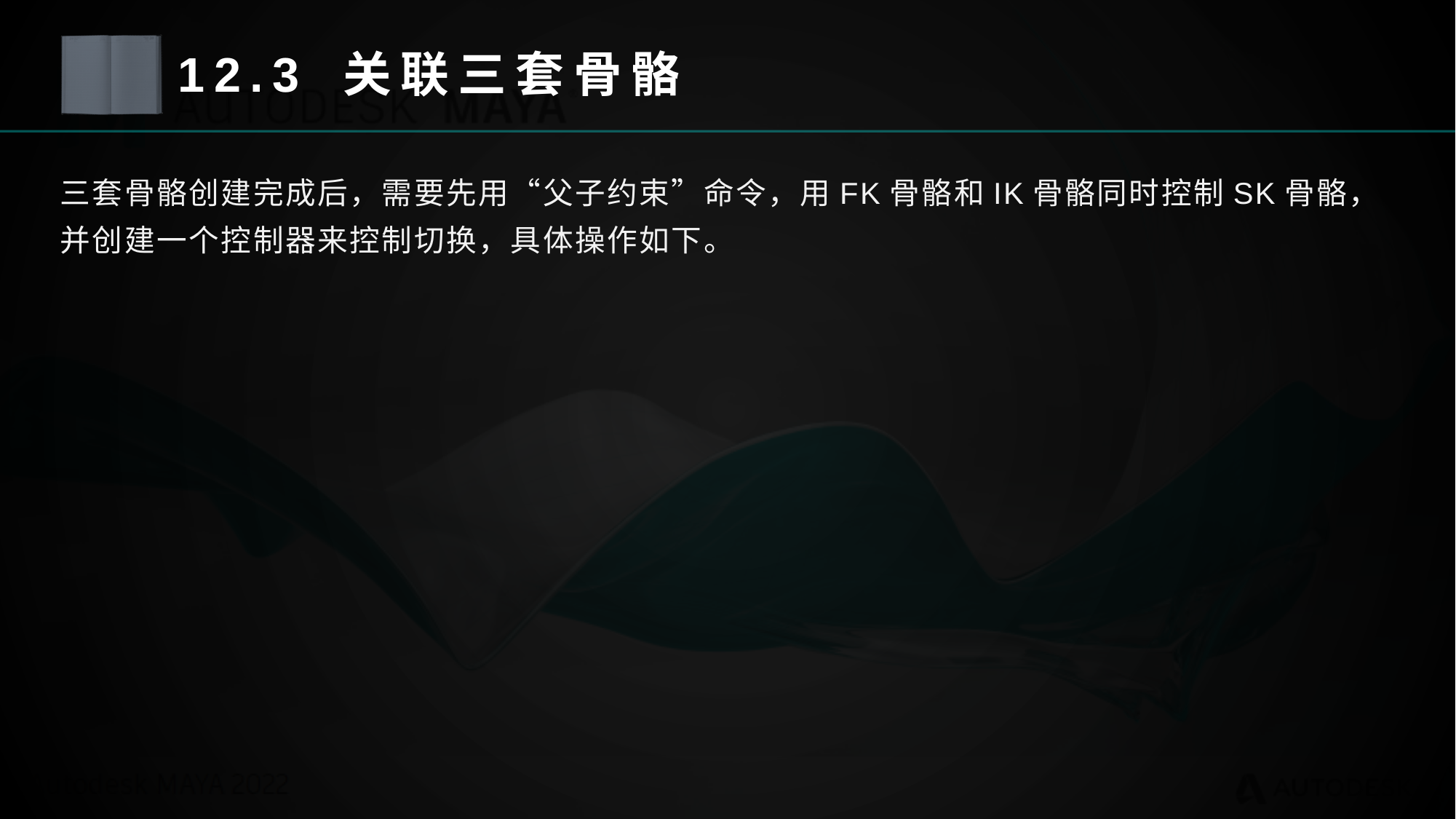

12.3 关联三套骨骼
三套骨骼创建完成后，需要先用“父子约束”命令，用FK骨骼和IK骨骼同时控制SK骨骼，并创建一个控制器来控制切换，具体操作如下。